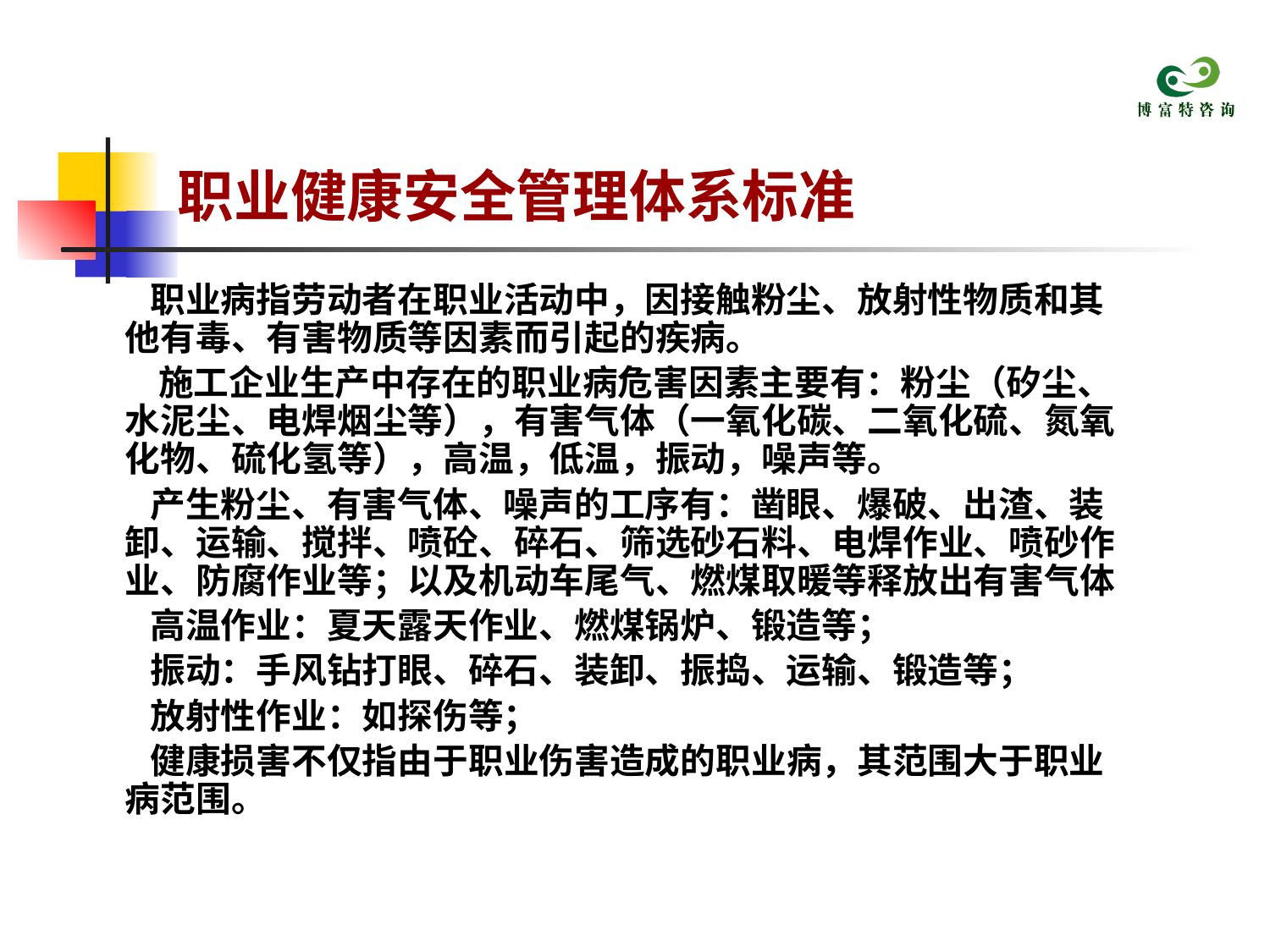

# 职业健康安全管理体系标准
        职业病指劳动者在职业活动中，因接触粉尘、放射性物质和其他有毒、有害物质等因素而引起的疾病。
         施工企业生产中存在的职业病危害因素主要有：粉尘（矽尘、水泥尘、电焊烟尘等），有害气体（一氧化碳、二氧化硫、氮氧化物、硫化氢等），高温，低温，振动，噪声等。
        产生粉尘、有害气体、噪声的工序有：凿眼、爆破、出渣、装卸、运输、搅拌、喷砼、碎石、筛选砂石料、电焊作业、喷砂作业、防腐作业等；以及机动车尾气、燃煤取暖等释放出有害气体
        高温作业：夏天露天作业、燃煤锅炉、锻造等；
        振动：手风钻打眼、碎石、装卸、振捣、运输、锻造等；
        放射性作业：如探伤等；
        健康损害不仅指由于职业伤害造成的职业病，其范围大于职业病范围。
47